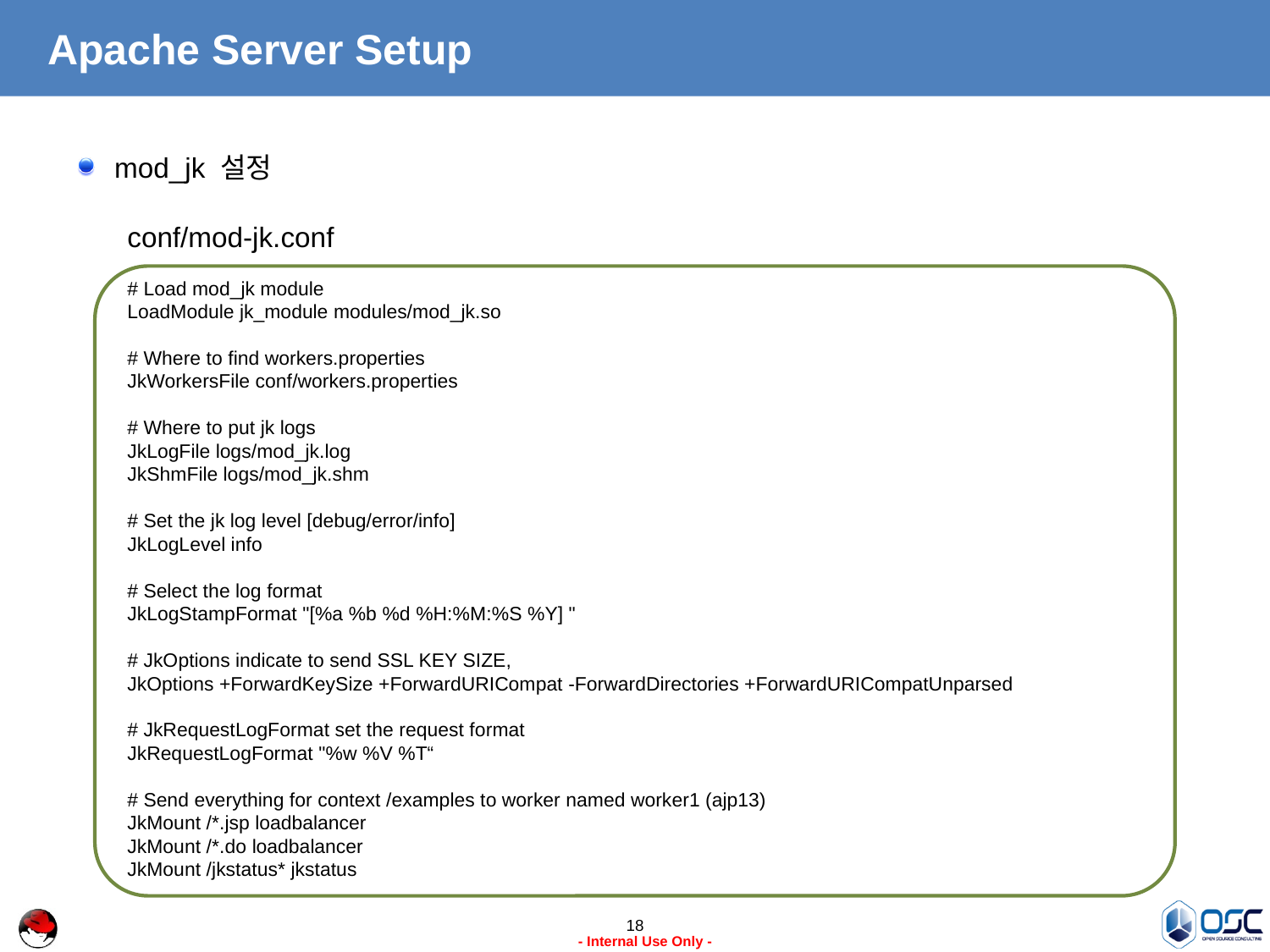

# Apache Server Setup
mod_jk 설정
conf/mod-jk.conf

# Load mod_jk module
LoadModule jk_module modules/mod_jk.so

# Where to find workers.properties
JkWorkersFile conf/workers.properties

# Where to put jk logs
JkLogFile logs/mod_jk.log
JkShmFile logs/mod_jk.shm

# Set the jk log level [debug/error/info]
JkLogLevel info

# Select the log format
JkLogStampFormat "[%a %b %d %H:%M:%S %Y] "

# JkOptions indicate to send SSL KEY SIZE,
JkOptions +ForwardKeySize +ForwardURICompat -ForwardDirectories +ForwardURICompatUnparsed

# JkRequestLogFormat set the request format
JkRequestLogFormat "%w %V %T“

# Send everything for context /examples to worker named worker1 (ajp13)
JkMount /*.jsp loadbalancer
JkMount /*.do loadbalancer
JkMount /jkstatus* jkstatus